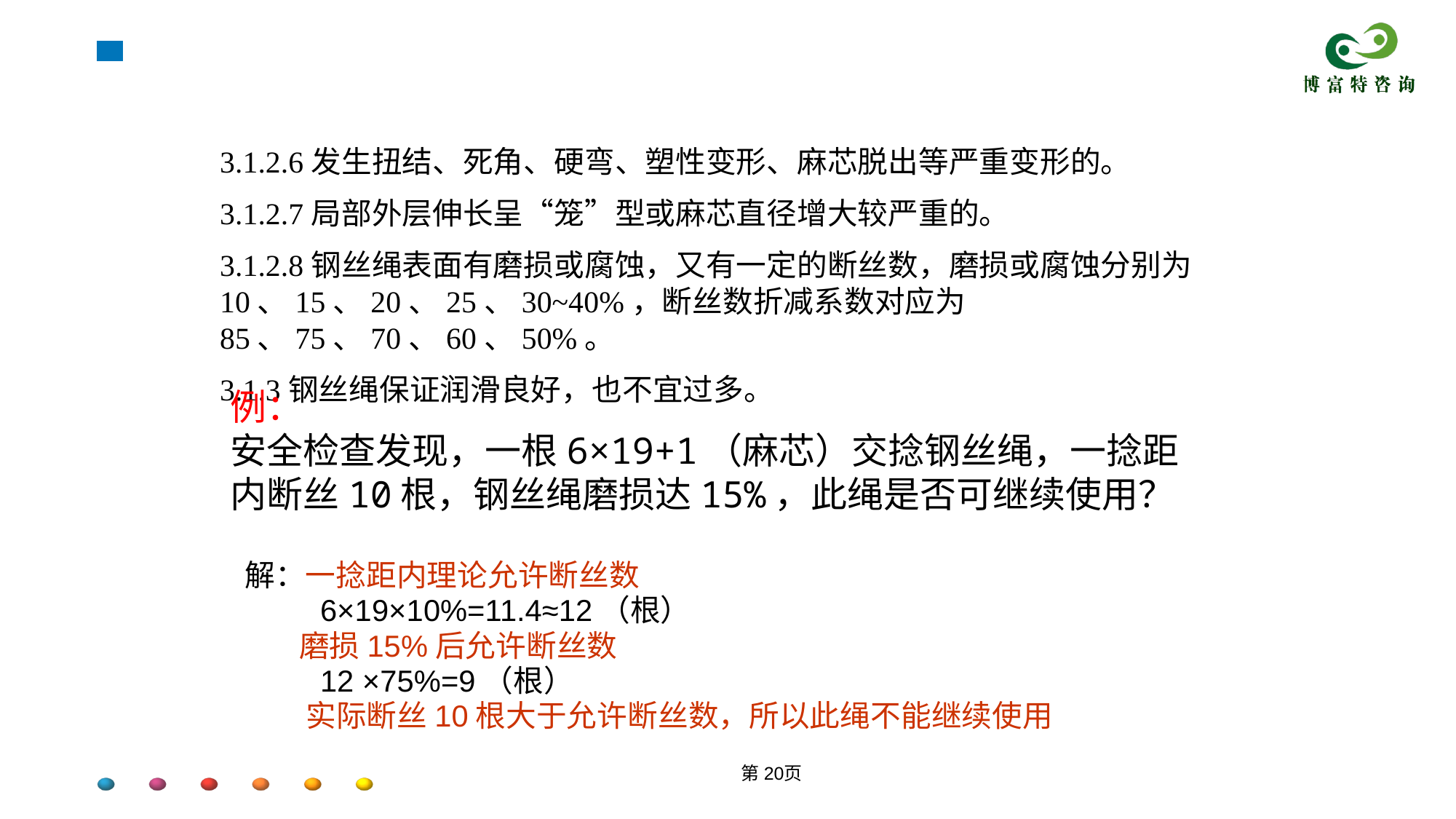

3.1.2.6发生扭结、死角、硬弯、塑性变形、麻芯脱出等严重变形的。
3.1.2.7局部外层伸长呈“笼”型或麻芯直径增大较严重的。
3.1.2.8钢丝绳表面有磨损或腐蚀，又有一定的断丝数，磨损或腐蚀分别为10、15、20、25、30~40%，断丝数折减系数对应为85、75、70、60、50%。
3.1.3钢丝绳保证润滑良好，也不宜过多。
例：
安全检查发现，一根6×19+1（麻芯）交捻钢丝绳，一捻距内断丝10根，钢丝绳磨损达15%，此绳是否可继续使用？

解：一捻距内理论允许断丝数
         6×19×10%=11.4≈12（根）
       磨损15%后允许断丝数
         12 ×75%=9（根）
        实际断丝10根大于允许断丝数，所以此绳不能继续使用